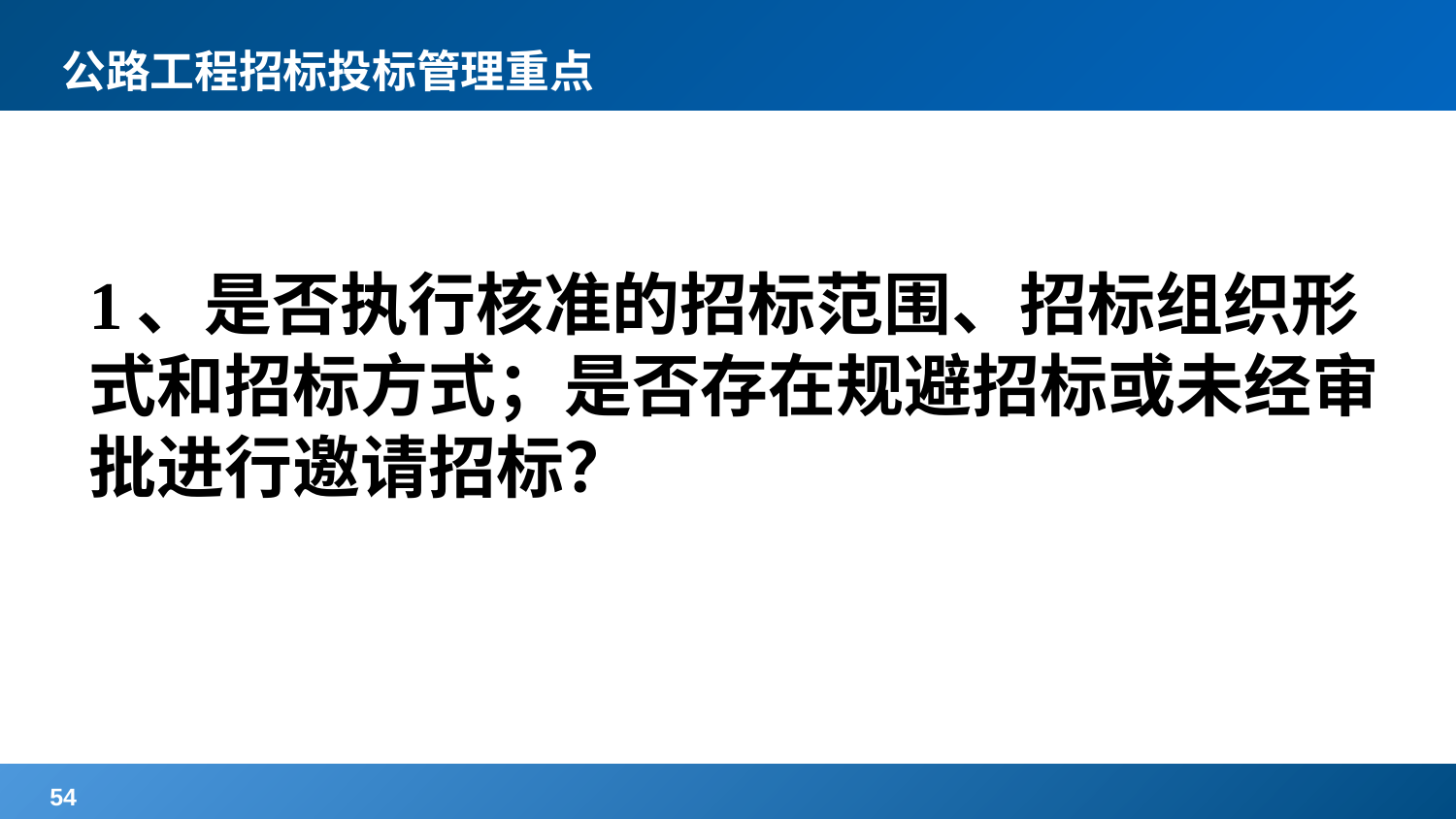

# 公路工程招标投标管理重点
1、是否执行核准的招标范围、招标组织形式和招标方式；是否存在规避招标或未经审批进行邀请招标？